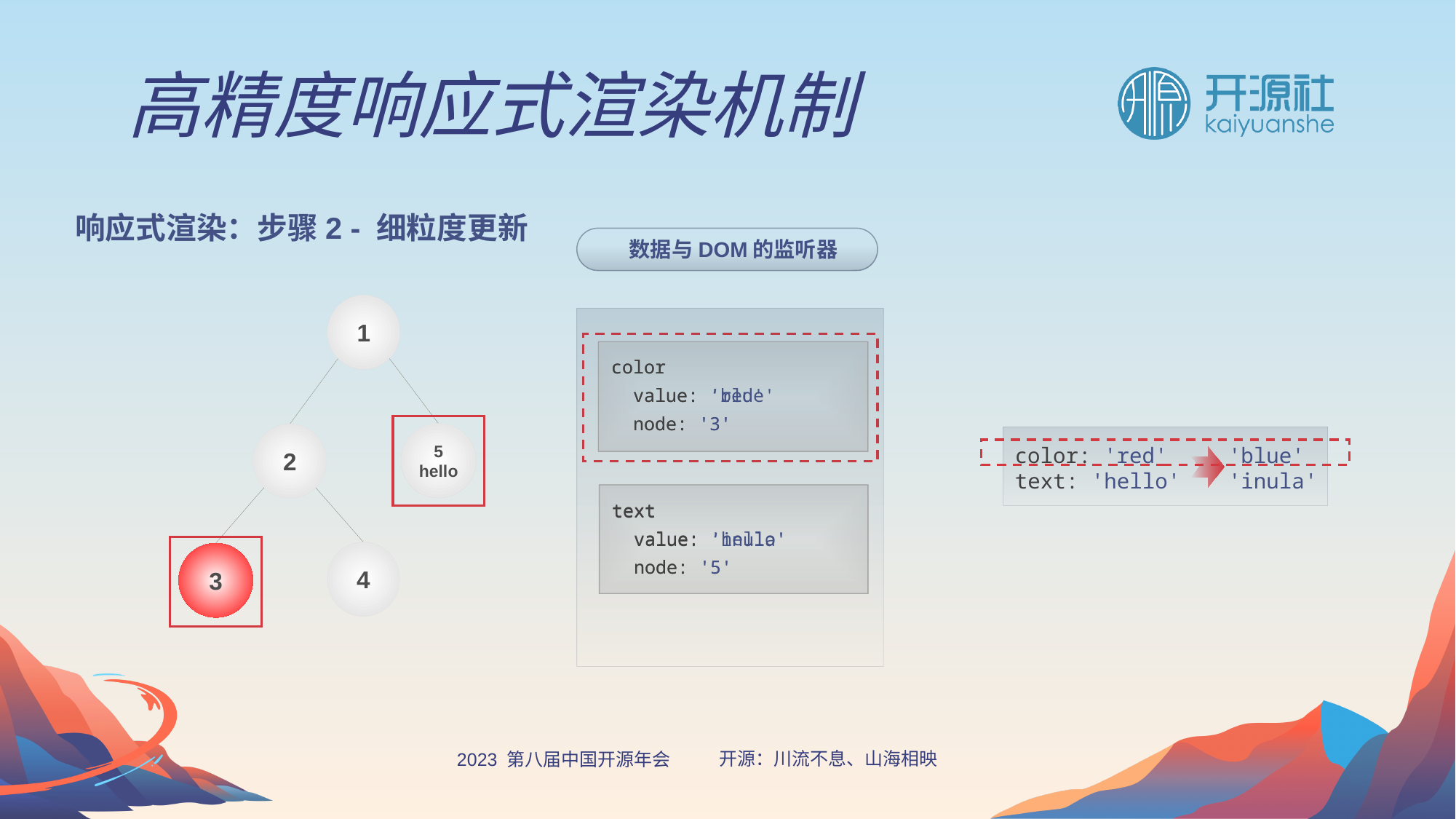

高精度响应式渲染机制
响应式渲染：步骤2 - 细粒度更新

数据与DOM的监听器
1
5
inula
2
4
3

color
  value: ‘blue'
  node: '3'

color
  value: 'red'
  node: '3'

5
hello

color: 'red'
text: 'hello'
'blue'
'inula'

text
  value: 'hello'
  node: '5'

text
  value: ‘inula'
  node: '5'

3